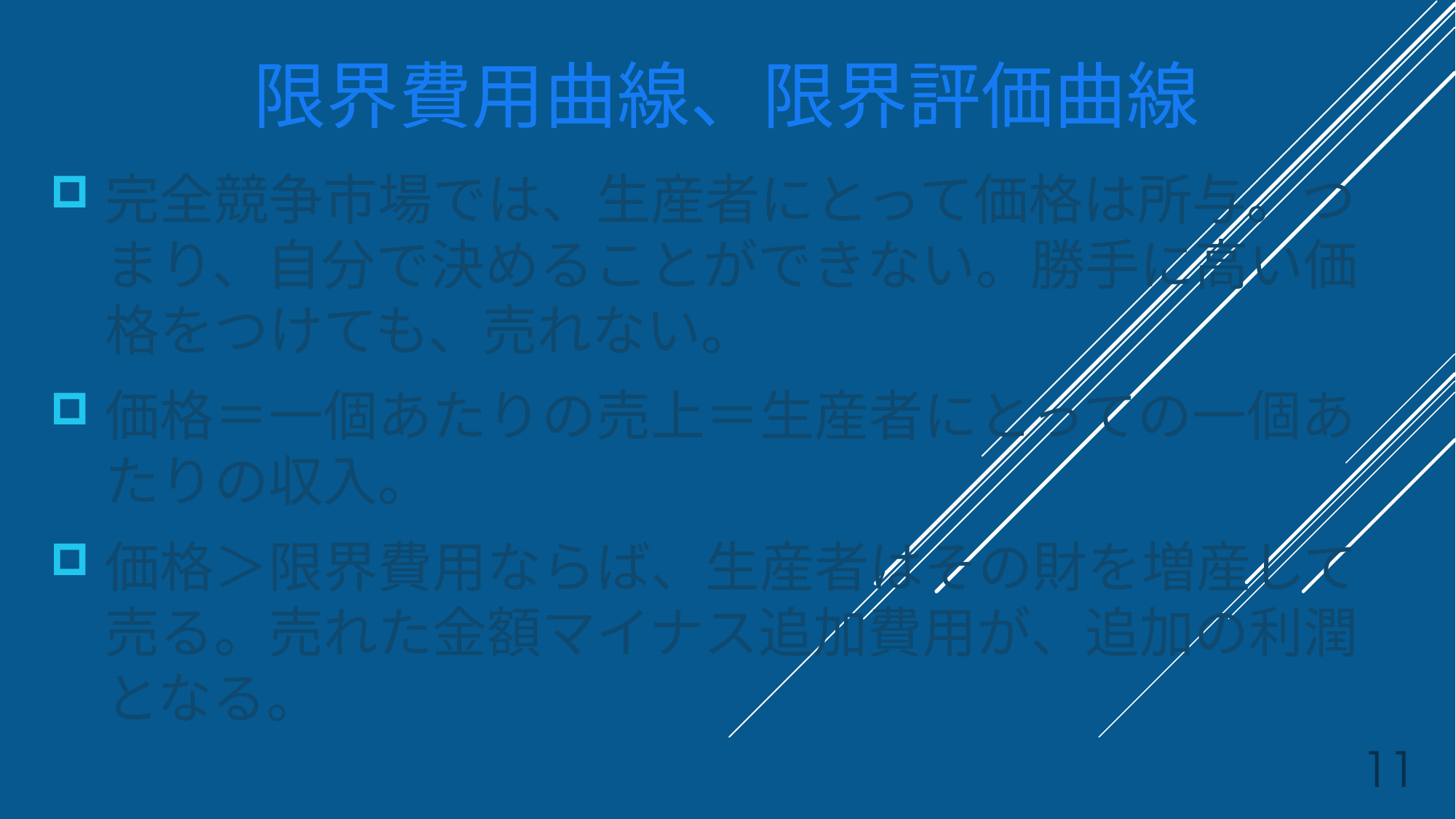

# 限界費用曲線、限界評価曲線
完全競争市場では、生産者にとって価格は所与。つまり、自分で決めることができない。勝手に高い価格をつけても、売れない。
価格＝一個あたりの売上＝生産者にとっての一個あたりの収入。
価格＞限界費用ならば、生産者はその財を増産して売る。売れた金額マイナス追加費用が、追加の利潤となる。

11